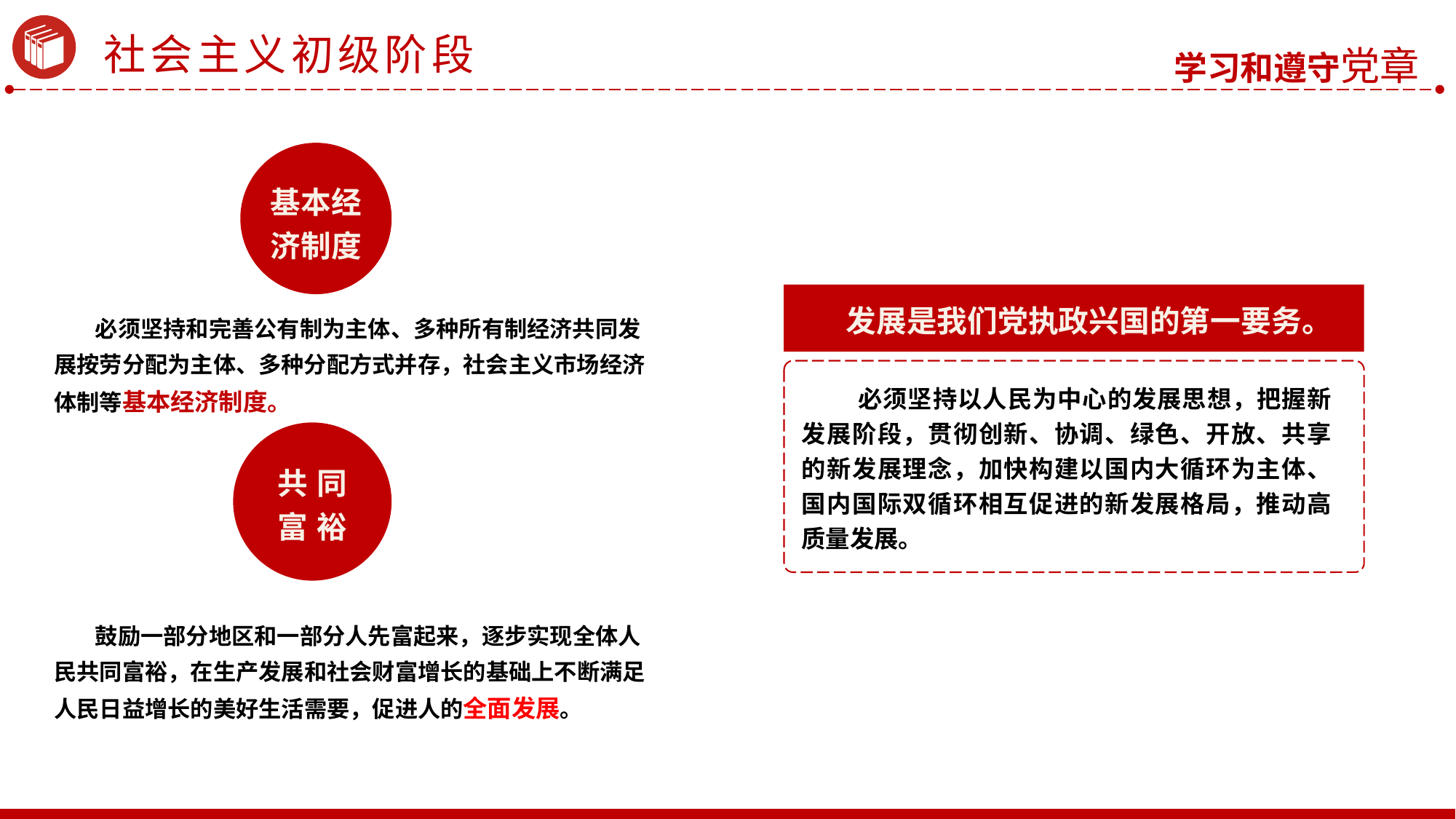

社会主义初级阶段

基本经济制度

发展是我们党执政兴国的第一要务。
       必须坚持和完善公有制为主体、多种所有制经济共同发展按劳分配为主体、多种分配方式并存，社会主义市场经济体制等基本经济制度。

        必须坚持以人民为中心的发展思想，把握新发展阶段，贯彻创新、协调、绿色、开放、共享的新发展理念，加快构建以国内大循环为主体、国内国际双循环相互促进的新发展格局，推动高质量发展。

共同
富裕
       鼓励一部分地区和一部分人先富起来，逐步实现全体人民共同富裕，在生产发展和社会财富增长的基础上不断满足人民日益增长的美好生活需要，促进人的全面发展。